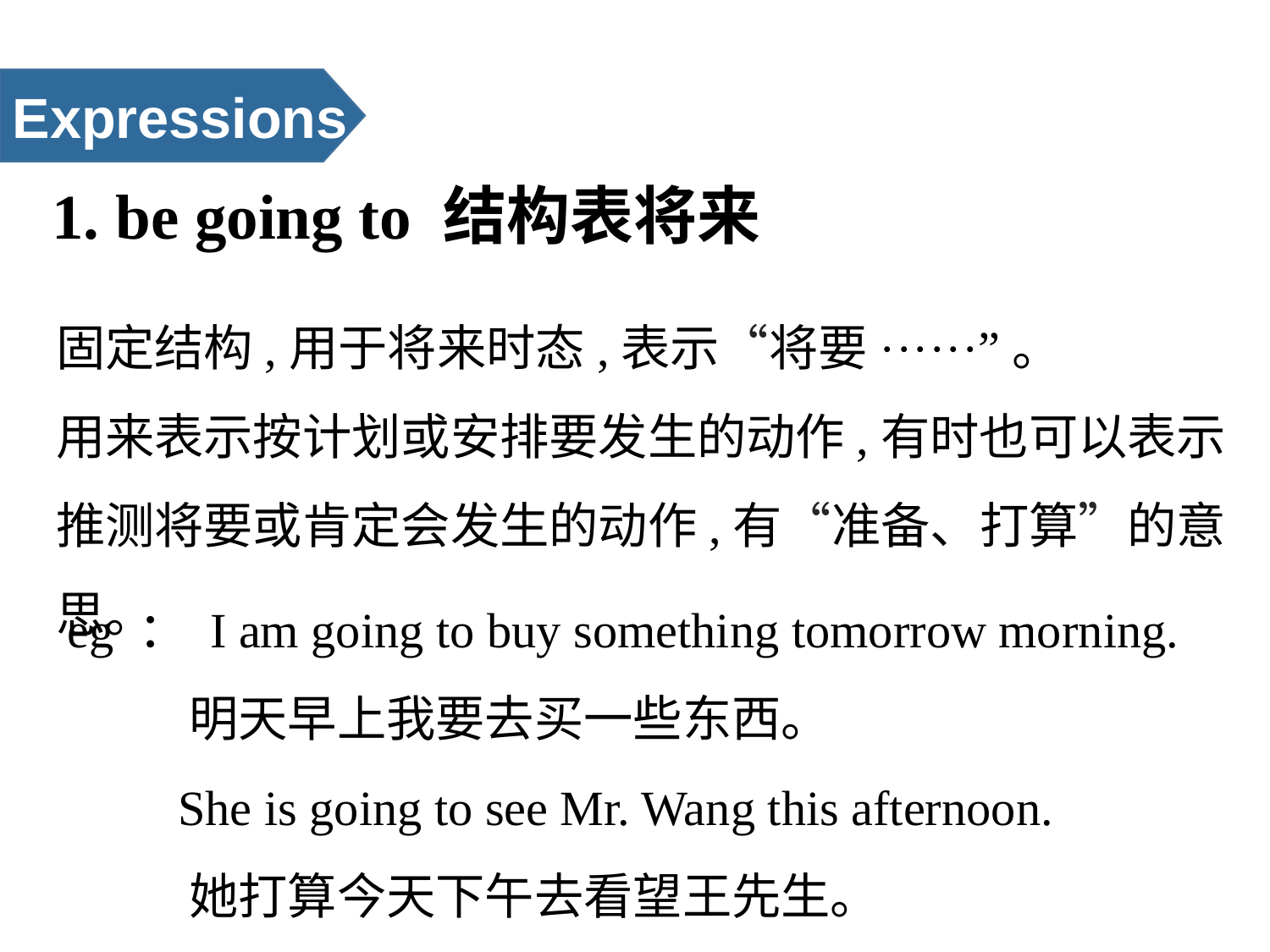

Expressions
1. be going to 结构表将来
固定结构,用于将来时态,表示“将要······”。
用来表示按计划或安排要发生的动作,有时也可以表示推测将要或肯定会发生的动作,有“准备、打算”的意思。
eg ： I am going to buy something tomorrow morning.
          明天早上我要去买一些东西。
         She is going to see Mr. Wang this afternoon.
          她打算今天下午去看望王先生。